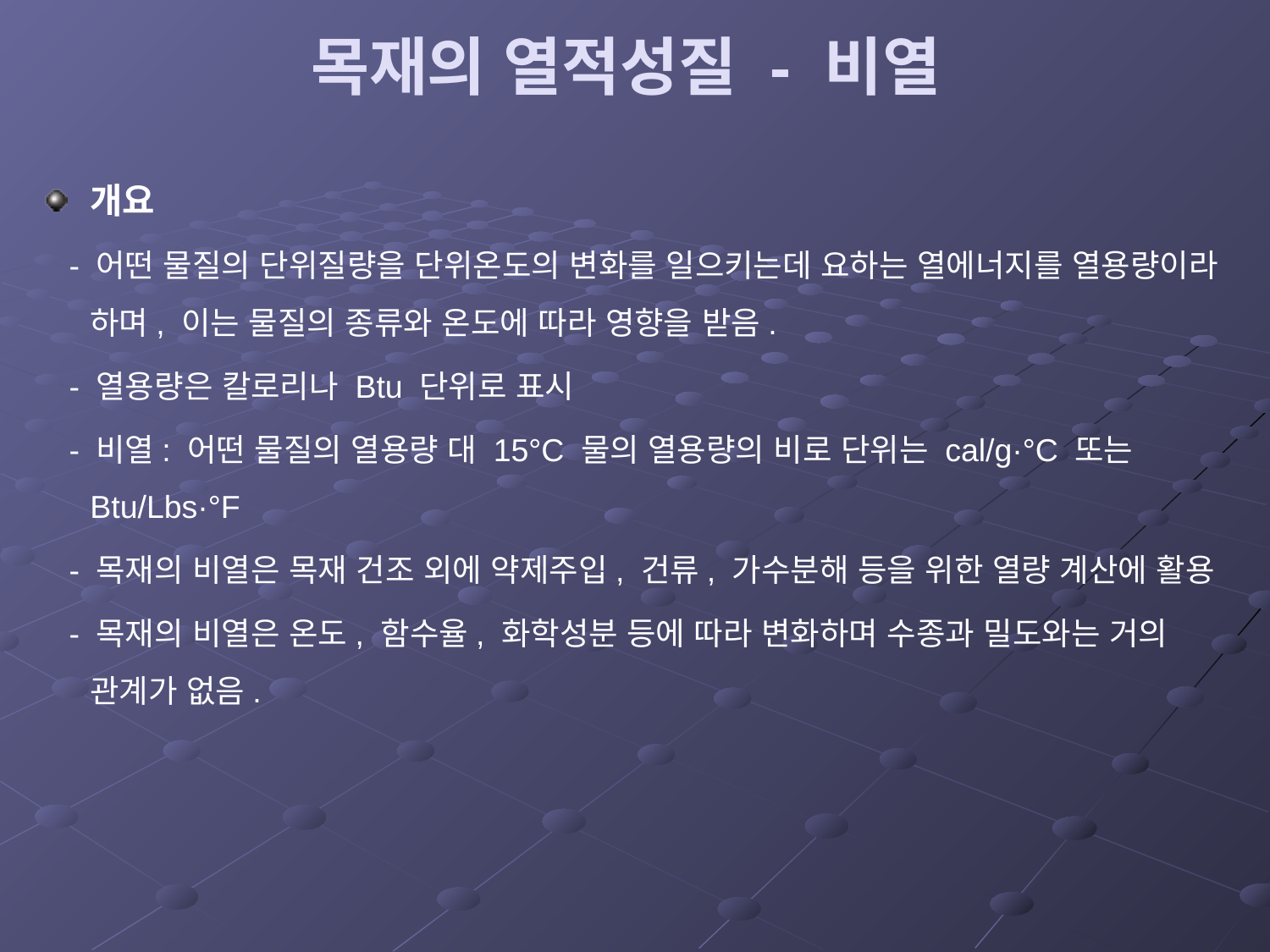

# 목재의 열적성질 - 비열
개요
   - 어떤 물질의 단위질량을 단위온도의 변화를 일으키는데 요하는 열에너지를 열용량이라 하며, 이는 물질의 종류와 온도에 따라 영향을 받음.
   - 열용량은 칼로리나 Btu 단위로 표시
   - 비열: 어떤 물질의 열용량 대 15°C 물의 열용량의 비로 단위는 cal/g·°C 또는 Btu/Lbs·°F
   - 목재의 비열은 목재 건조 외에 약제주입, 건류, 가수분해 등을 위한 열량 계산에 활용
   - 목재의 비열은 온도, 함수율, 화학성분 등에 따라 변화하며 수종과 밀도와는 거의 관계가 없음.